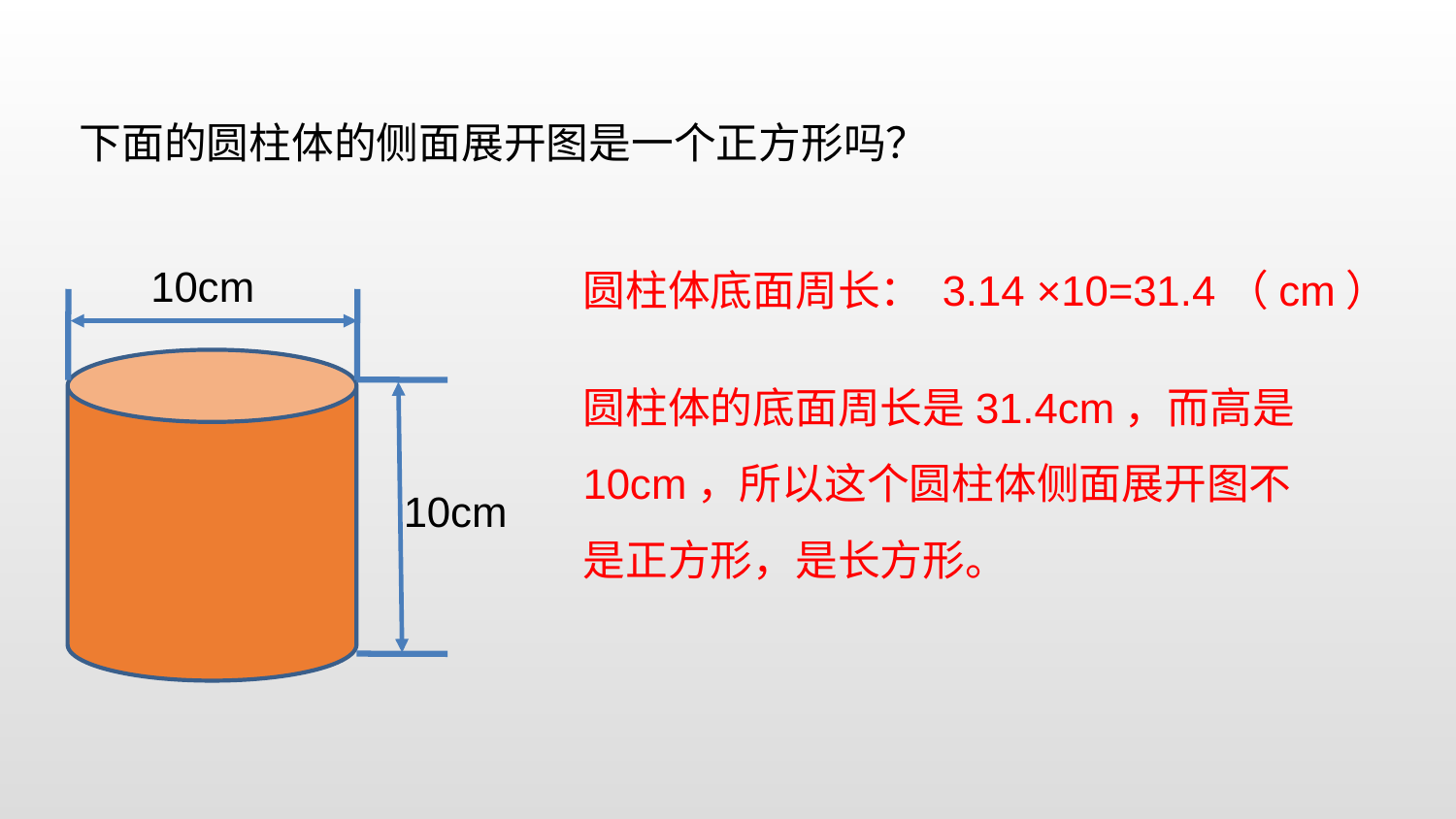

下面的圆柱体的侧面展开图是一个正方形吗？
10cm

10cm
圆柱体底面周长： 3.14 ×10=31.4（cm）
圆柱体的底面周长是31.4cm，而高是10cm，所以这个圆柱体侧面展开图不是正方形，是长方形。